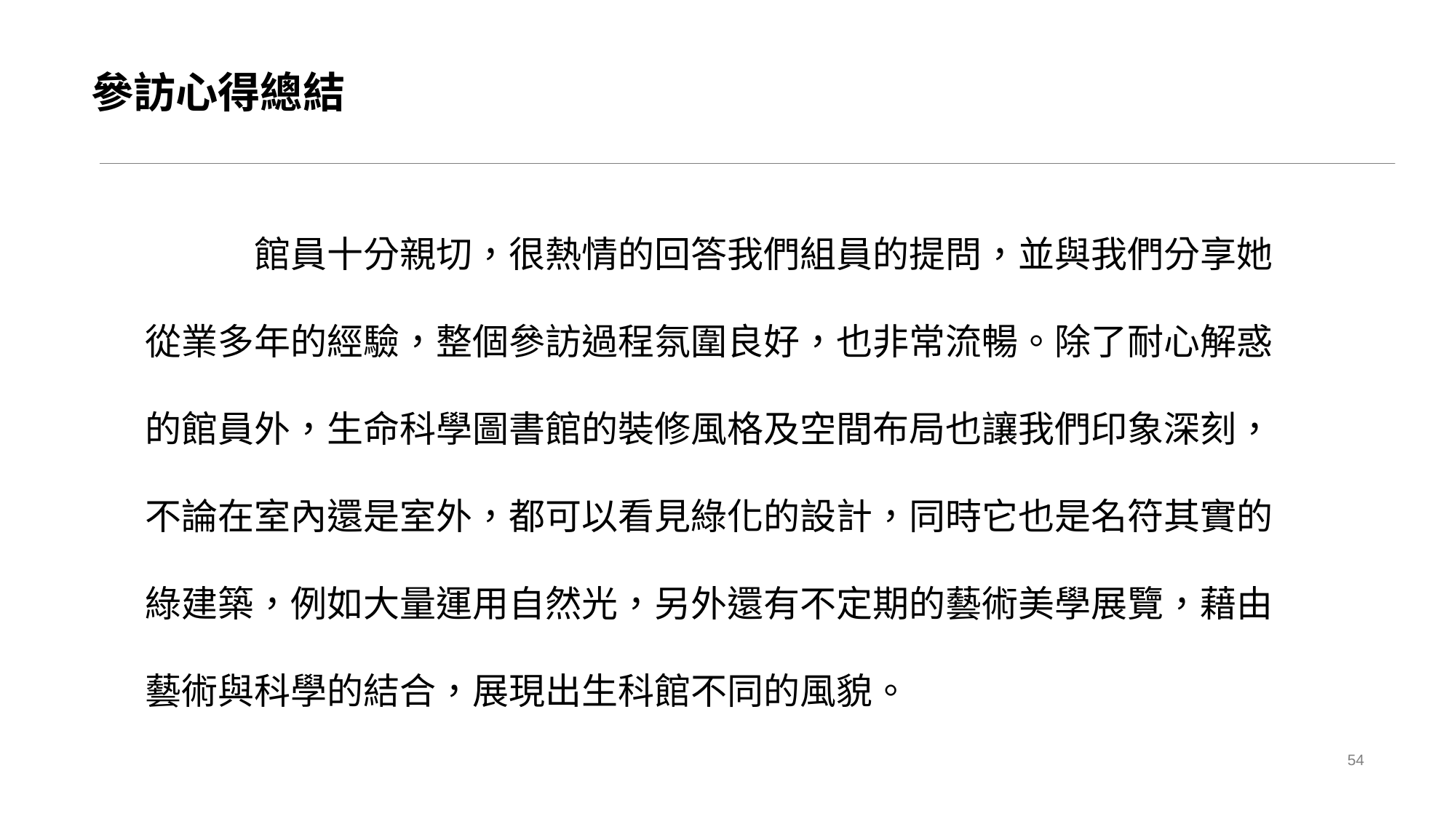

# 參訪心得總結
	館員十分親切，很熱情的回答我們組員的提問，並與我們分享她從業多年的經驗，整個參訪過程氛圍良好，也非常流暢。除了耐心解惑的館員外，生命科學圖書館的裝修風格及空間布局也讓我們印象深刻，不論在室內還是室外，都可以看見綠化的設計，同時它也是名符其實的綠建築，例如大量運用自然光，另外還有不定期的藝術美學展覽，藉由藝術與科學的結合，展現出生科館不同的風貌。
54